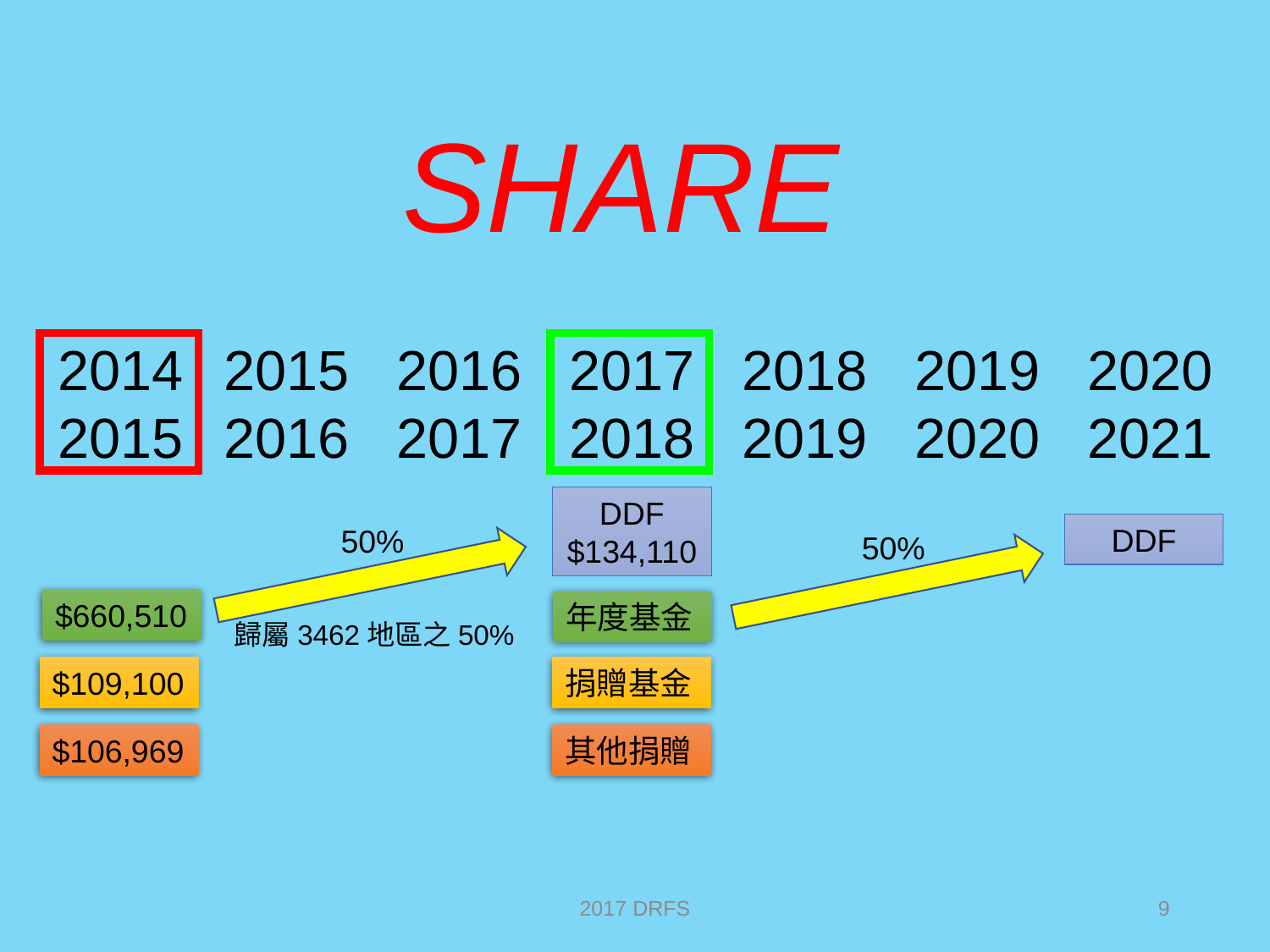

SHARE
2014
2015
2015
2016
2016
2017
2017
2018
2018
2019
2019
2020
2020
2021

DDF
$134,110
DDF
50%
50%

$660,510
年度基金
歸屬3462地區之50%
$109,100
捐贈基金
其他捐贈
$106,969
2017 DRFS
9